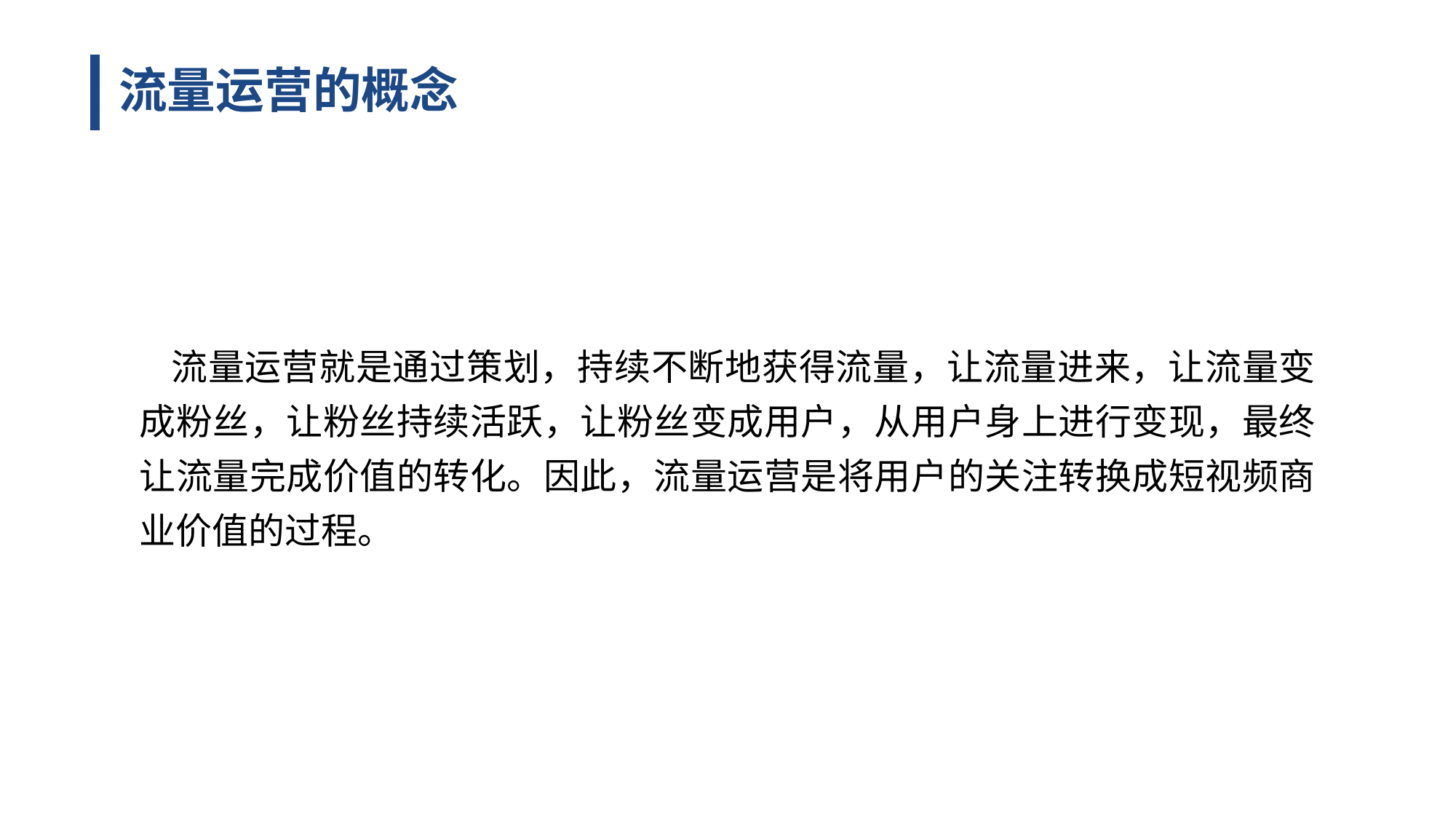

流量运营的概念
流量运营就是通过策划，持续不断地获得流量，让流量进来，让流量变成粉丝，让粉丝持续活跃，让粉丝变成用户，从用户身上进行变现，最终让流量完成价值的转化。因此，流量运营是将用户的关注转换成短视频商业价值的过程。